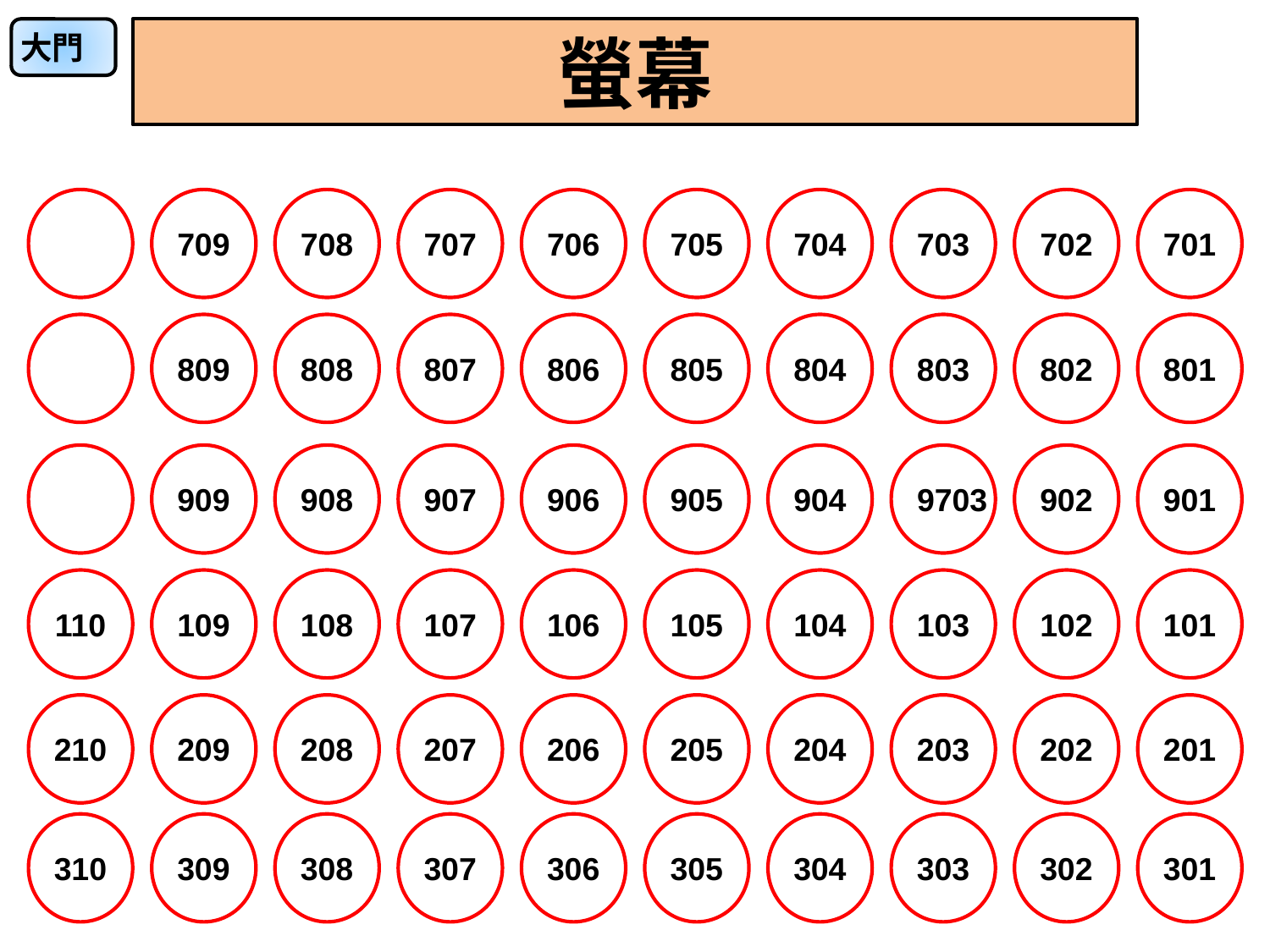

大門
螢幕

709

708

707

706

705

704

703

702

701

809

808

807

806

805

804

803

802

801

909

908

907

906

905

904

9703

902

901

110

109

108

107

106

105

104

103

102

101

210

209

208

207

206

205

204

203

202

201

310

309

308

307

306

305

304

303

302

301